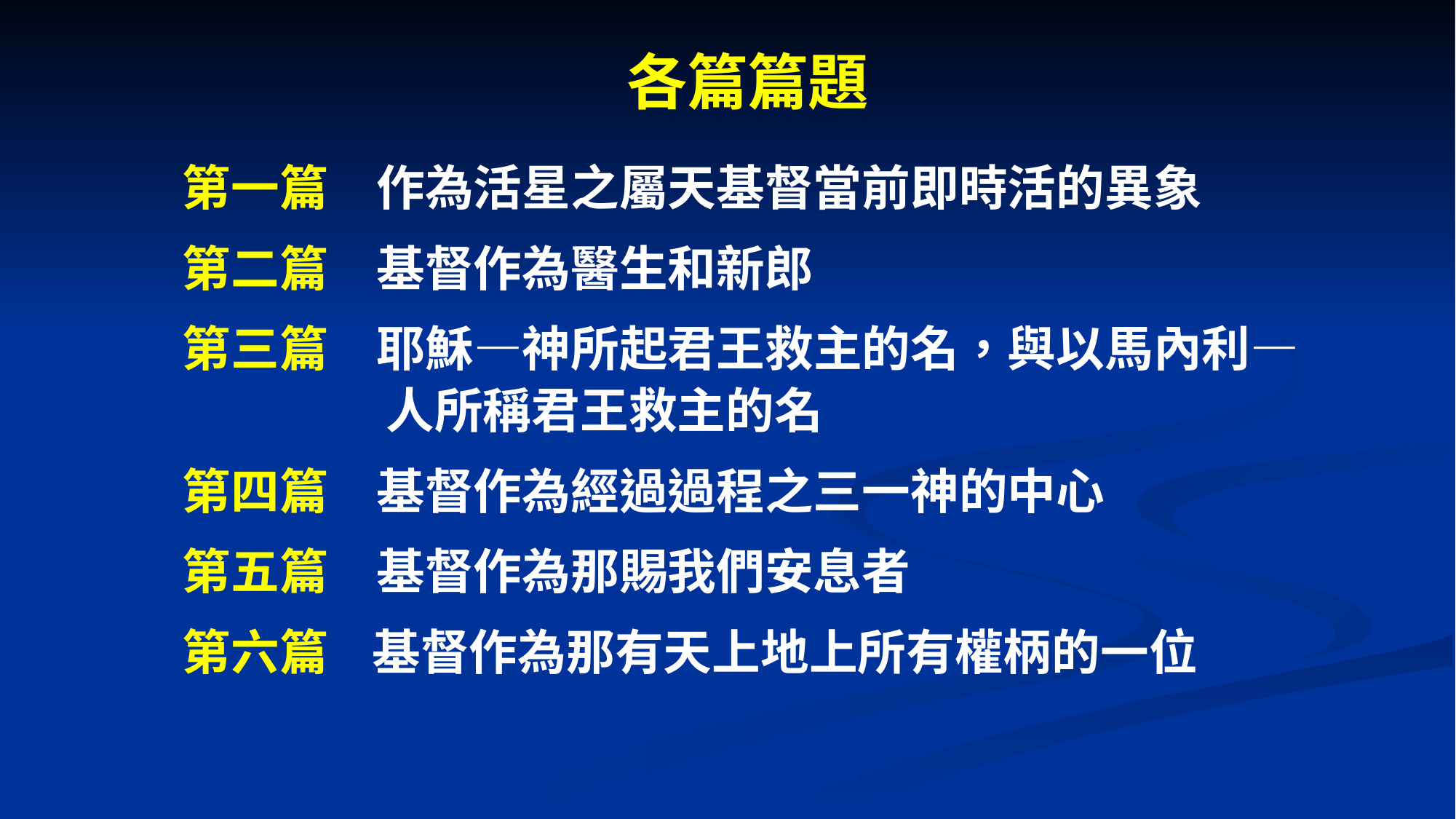

各篇篇題
第一篇　作為活星之屬天基督當前即時活的異象
第二篇　基督作為醫生和新郎
第三篇　耶穌—神所起君王救主的名，與以馬內利—人所稱君王救主的名
第四篇　基督作為經過過程之三一神的中心
第五篇　基督作為那賜我們安息者
第六篇    基督作為那有天上地上所有權柄的一位